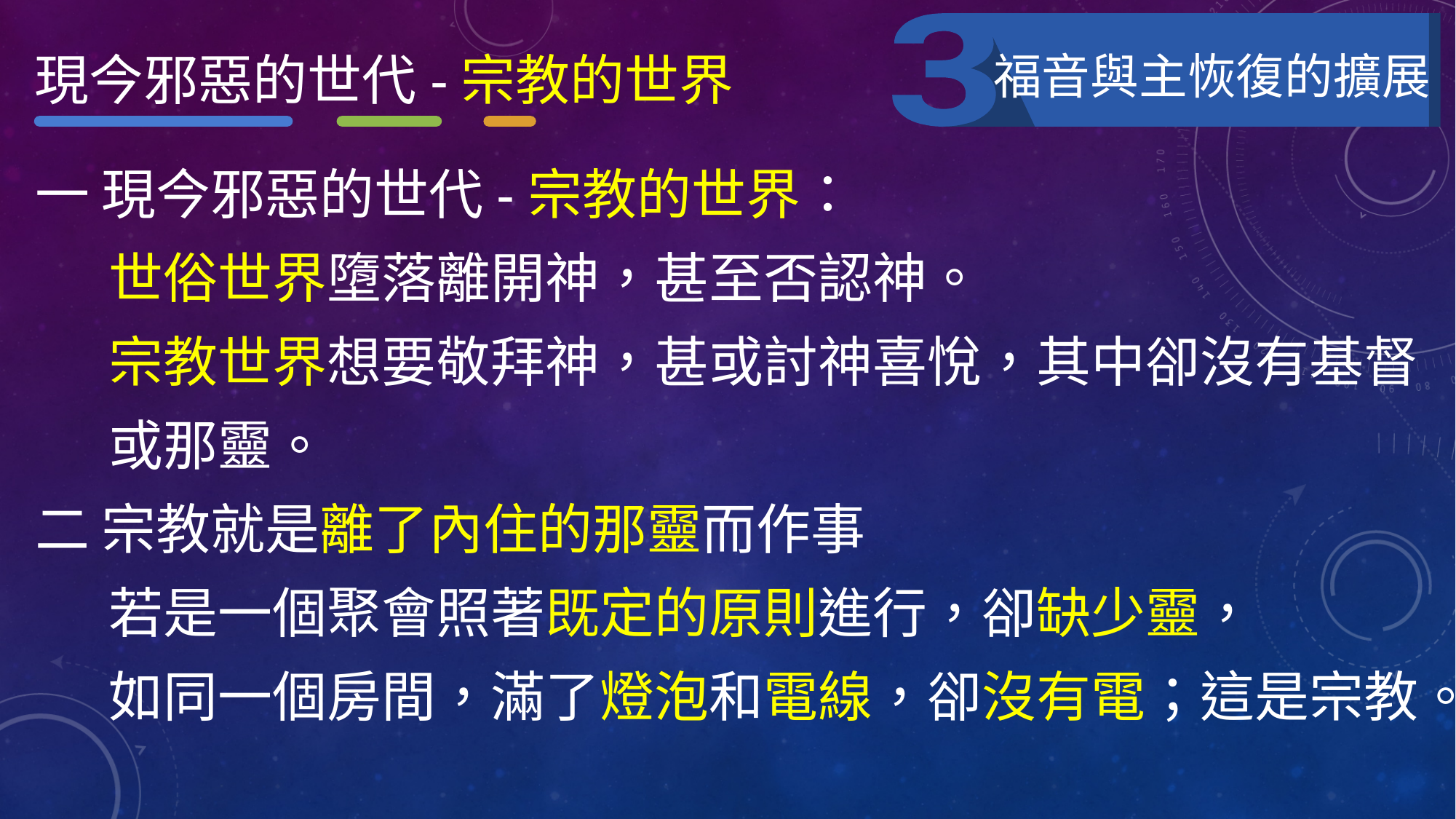

現今邪惡的世代-宗教的世界
福音與主恢復的擴展

一 現今邪惡的世代-宗教的世界：
     世俗世界墮落離開神，甚至否認神。
     宗教世界想要敬拜神，甚或討神喜悅，其中卻沒有基督
     或那靈。
二 宗教就是離了內住的那靈而作事
     若是一個聚會照著既定的原則進行，卻缺少靈，
     如同一個房間，滿了燈泡和電線，卻沒有電；這是宗教。